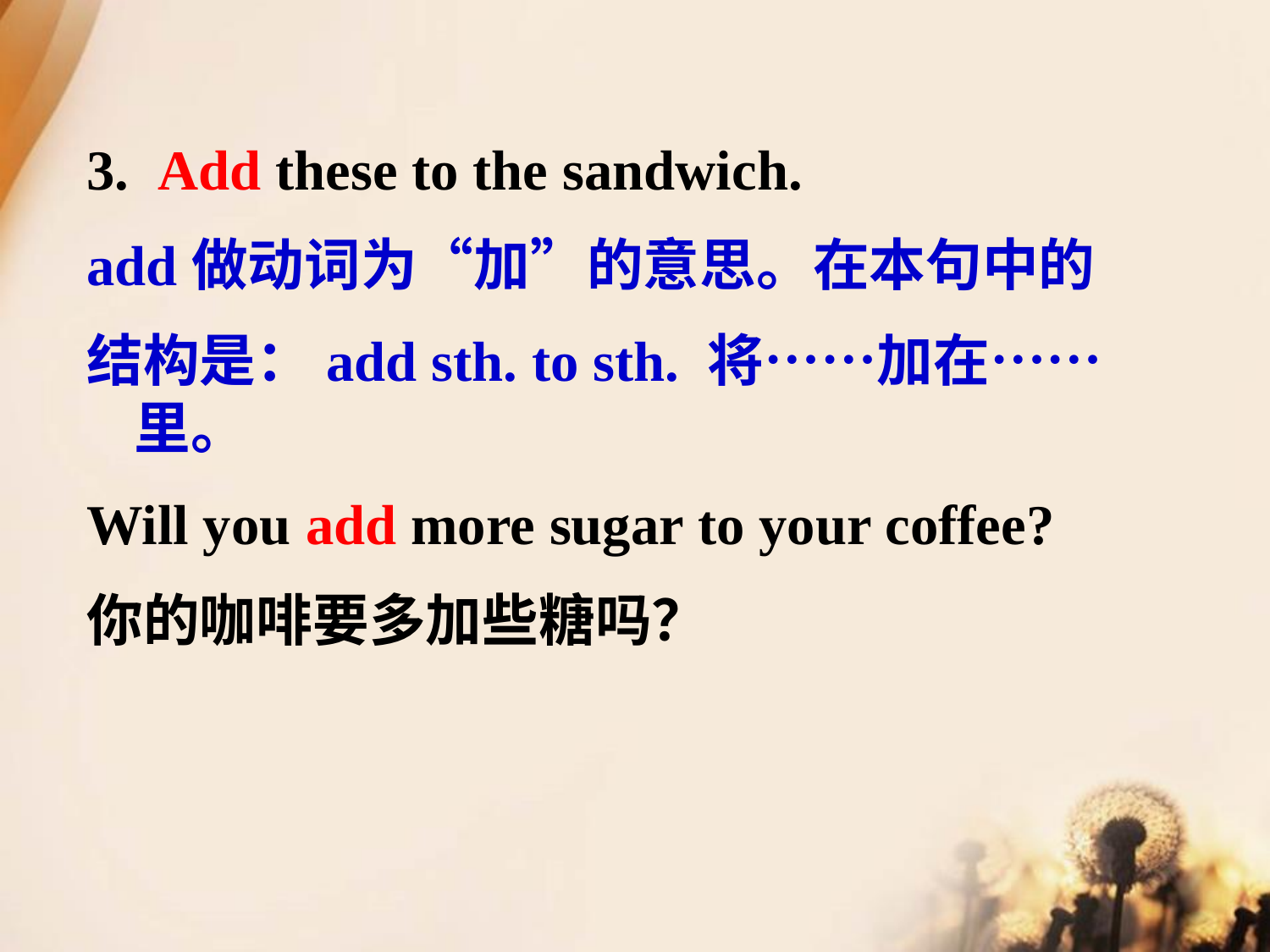

3.  Add these to the sandwich.
add做动词为“加”的意思。在本句中的
结构是：add sth. to sth. 将……加在……里。
Will you add more sugar to your coffee?
你的咖啡要多加些糖吗？